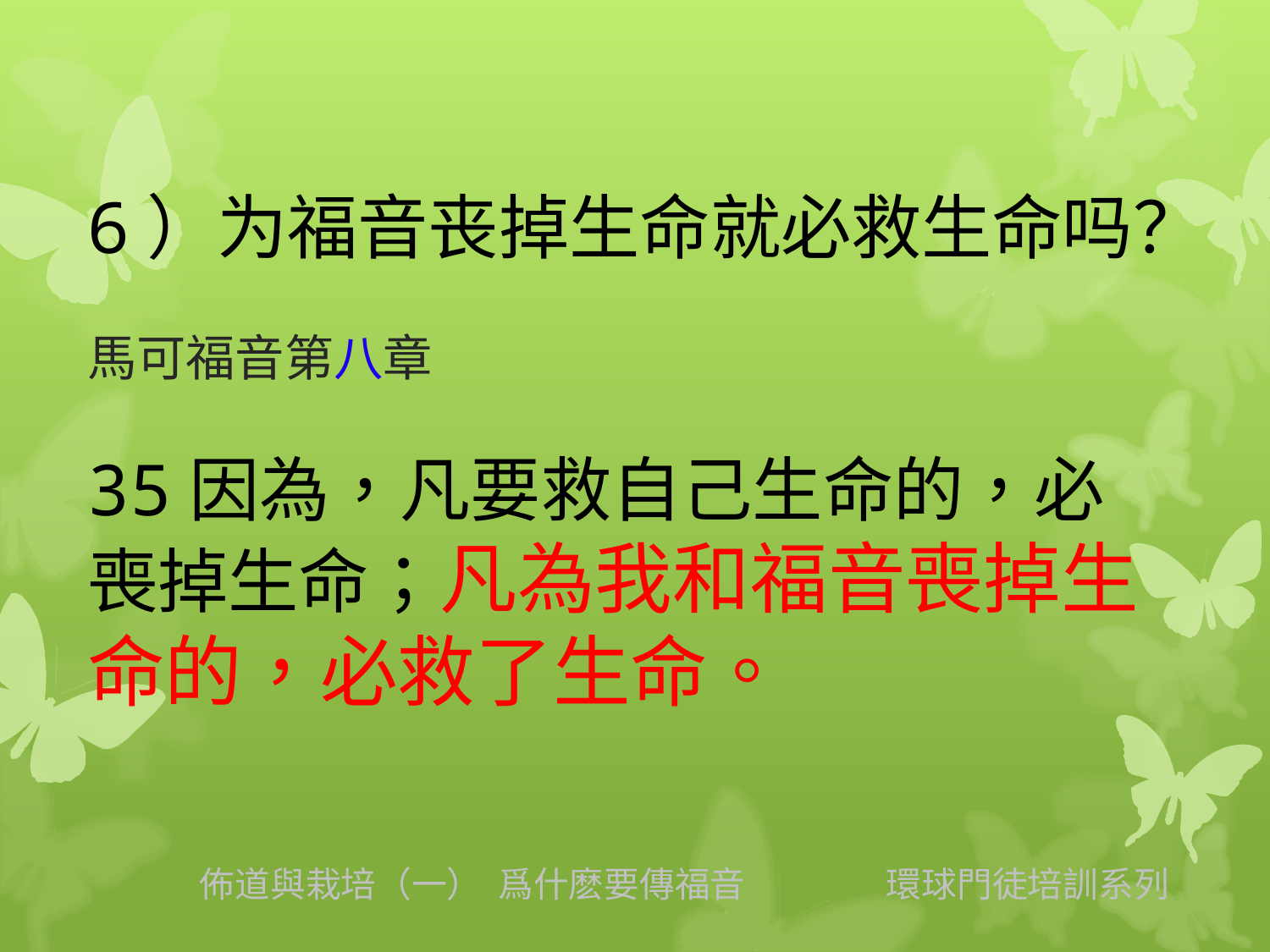

6）为福音丧掉生命就必救生命吗？

馬可福音第八章

35因為，凡要救自己生命的，必喪掉生命；凡為我和福音喪掉生命的，必救了生命。